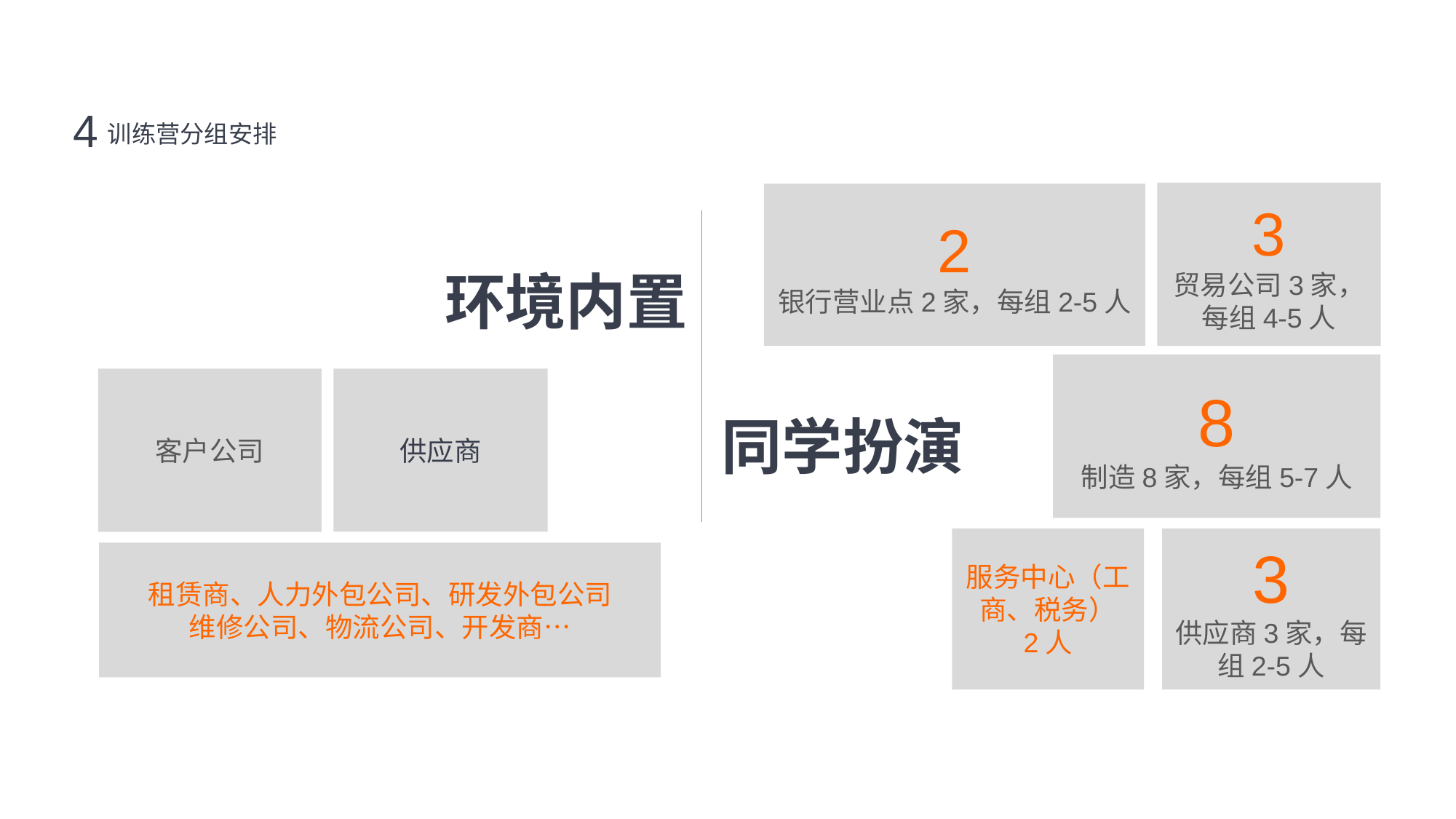

两个主题样式
样式 A
（根据实际增减）
训练营分组安排
4
3
贸易公司3家，每组4-5人
2
银行营业点2家，每组2-5人
环境内置
8
制造8家，每组5-7人
供应商
客户公司
同学扮演

服务中心（工商、税务）
2人
3
供应商3家，每组2-5人
租赁商、人力外包公司、研发外包公司
维修公司、物流公司、开发商…
20